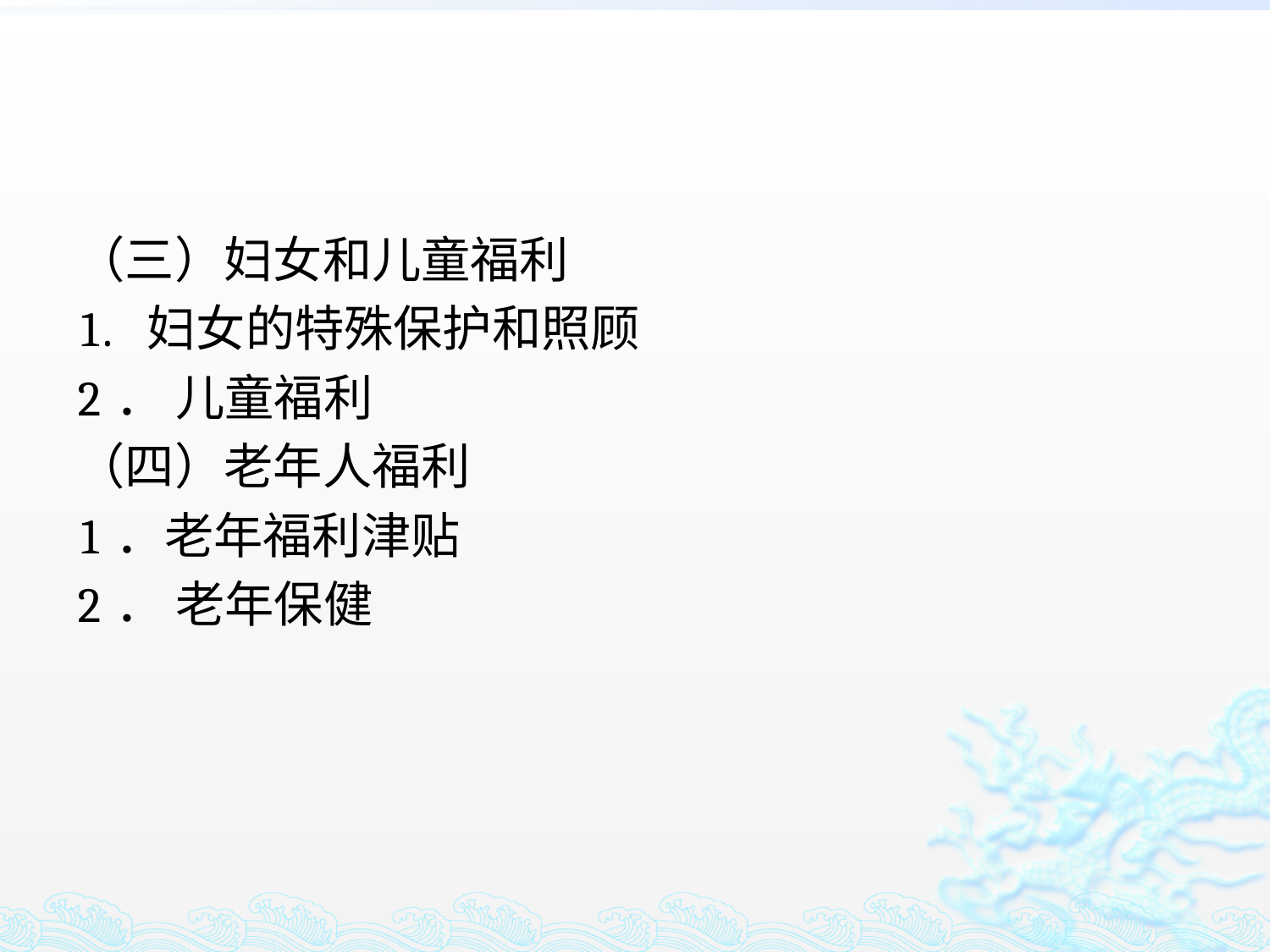

#
（三）妇女和儿童福利
1.  妇女的特殊保护和照顾
2． 儿童福利
（四）老年人福利
1．老年福利津贴
2． 老年保健